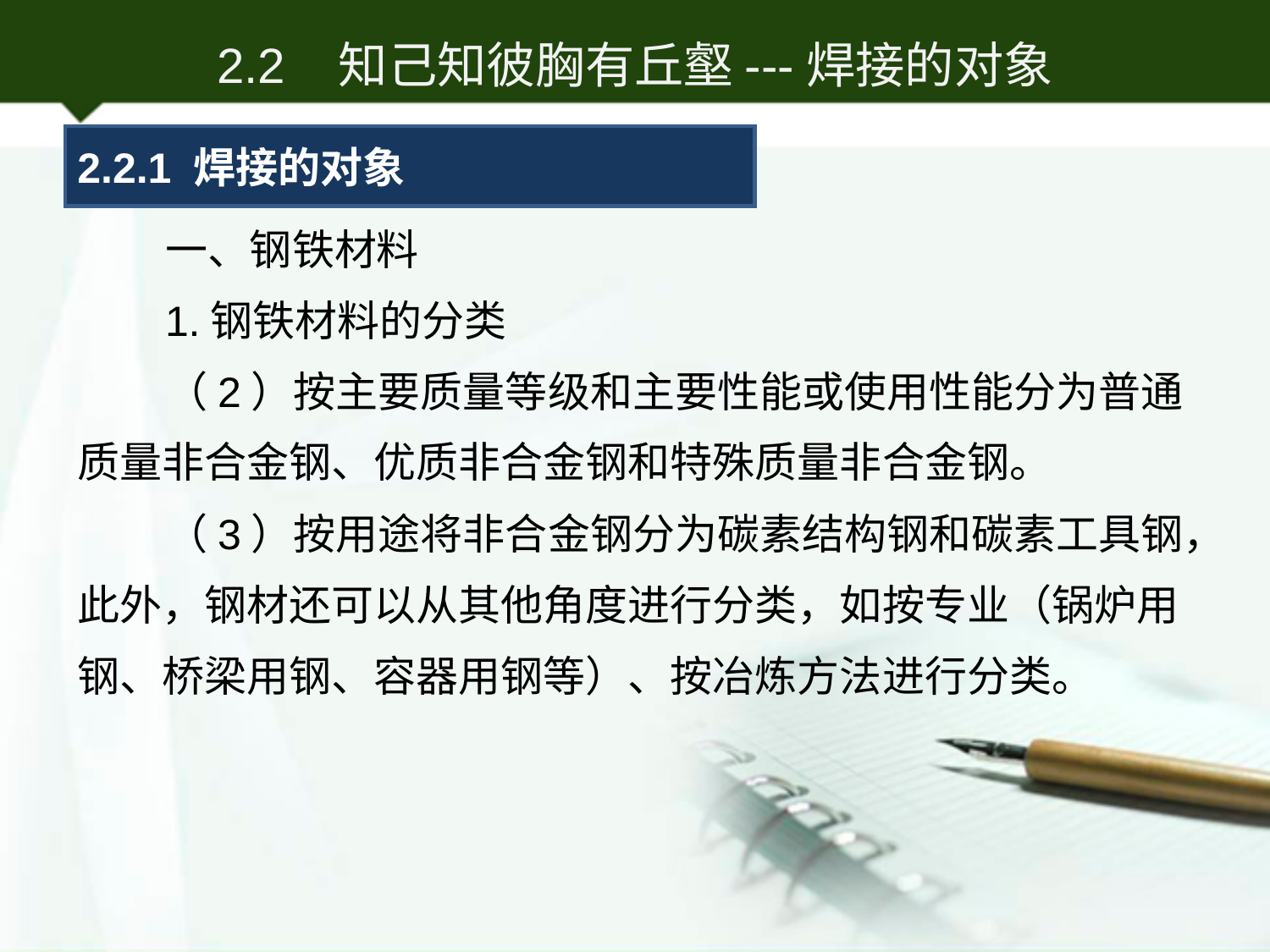

2.2   知己知彼胸有丘壑---焊接的对象
2.2.1 焊接的对象
一、钢铁材料
1.钢铁材料的分类
（2）按主要质量等级和主要性能或使用性能分为普通质量非合金钢、优质非合金钢和特殊质量非合金钢。
（3）按用途将非合金钢分为碳素结构钢和碳素工具钢，此外，钢材还可以从其他角度进行分类，如按专业（锅炉用钢、桥梁用钢、容器用钢等）、按冶炼方法进行分类。